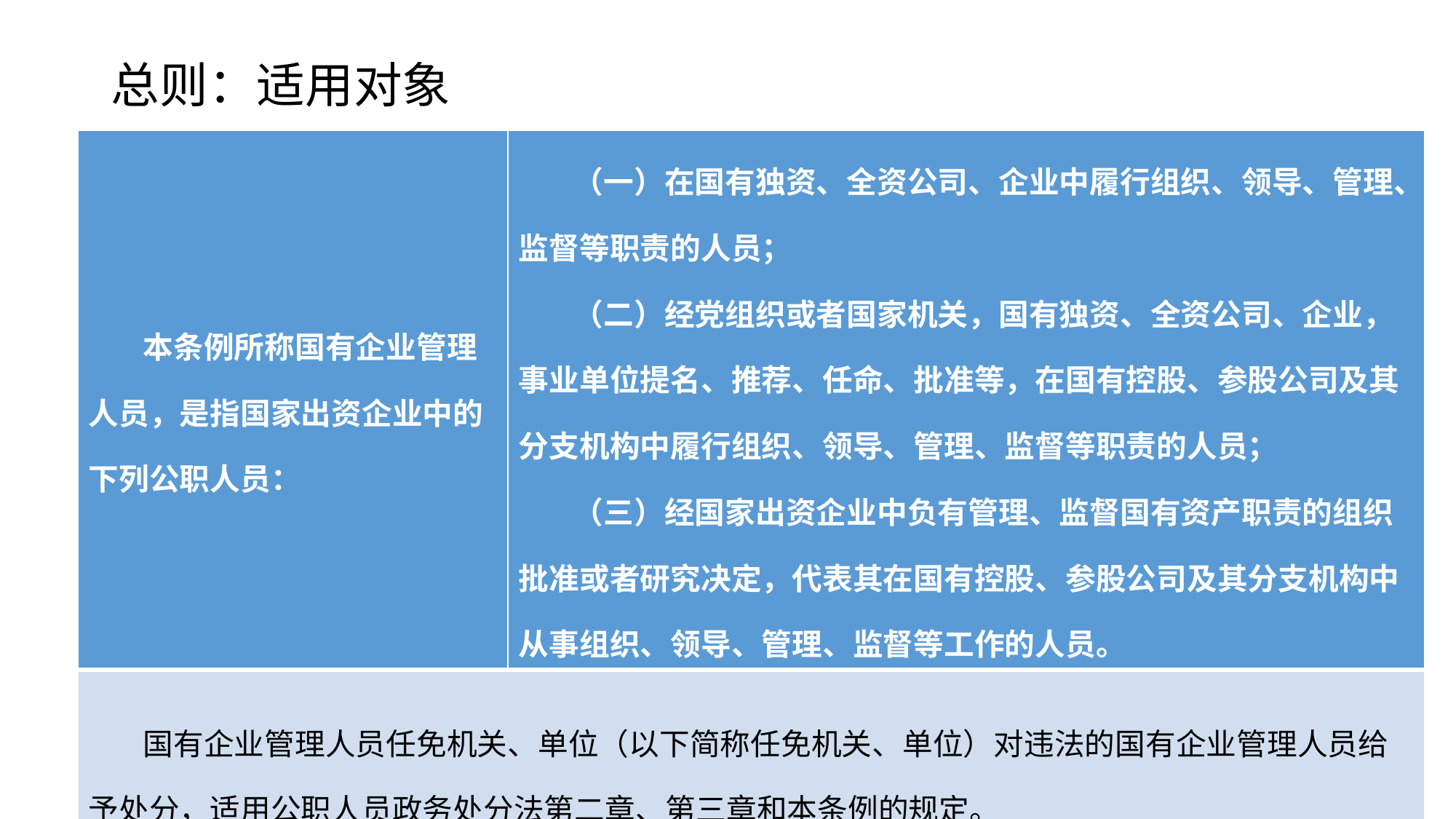

# 总则：适用对象
| 本条例所称国有企业管理人员，是指国家出资企业中的下列公职人员： | （一）在国有独资、全资公司、企业中履行组织、领导、管理、监督等职责的人员； （二）经党组织或者国家机关，国有独资、全资公司、企业，事业单位提名、推荐、任命、批准等，在国有控股、参股公司及其分支机构中履行组织、领导、管理、监督等职责的人员； （三）经国家出资企业中负有管理、监督国有资产职责的组织批准或者研究决定，代表其在国有控股、参股公司及其分支机构中从事组织、领导、管理、监督等工作的人员。 |
| --- | --- |
| 国有企业管理人员任免机关、单位（以下简称任免机关、单位）对违法的国有企业管理人员给予处分，适用公职人员政务处分法第二章、第三章和本条例的规定。 |  |